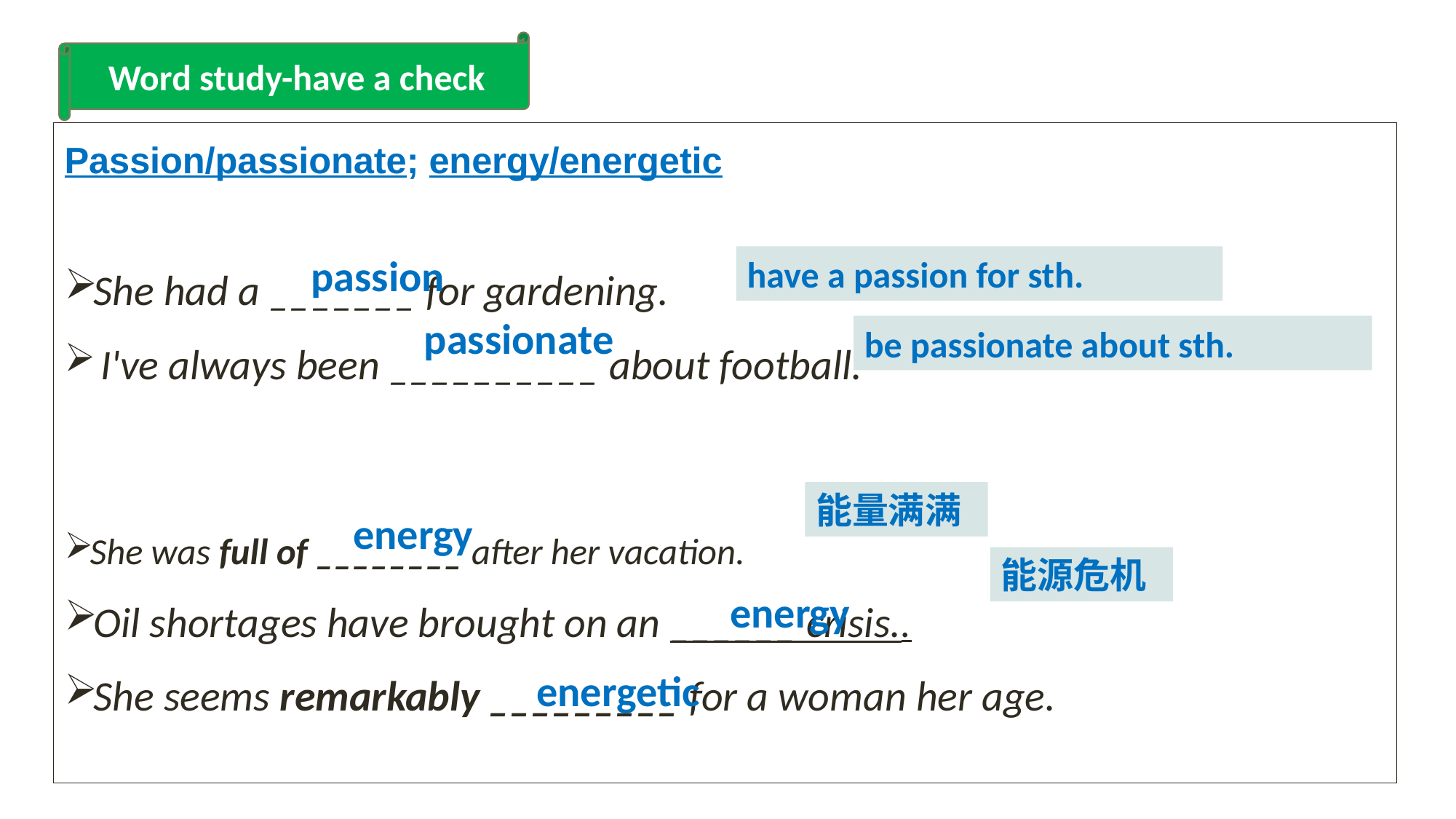

Word study-have a check
Passion/passionate; energy/energetic

She had a _______ for gardening.
 I've always been __________ about football.
She was full of ________ after her vacation.
Oil shortages have brought on an ______ crisis..
She seems remarkably _________ for a woman her age.

passion
have a passion for sth.
passionate
be passionate about sth.
能量满满
energy
能源危机
energy
energetic